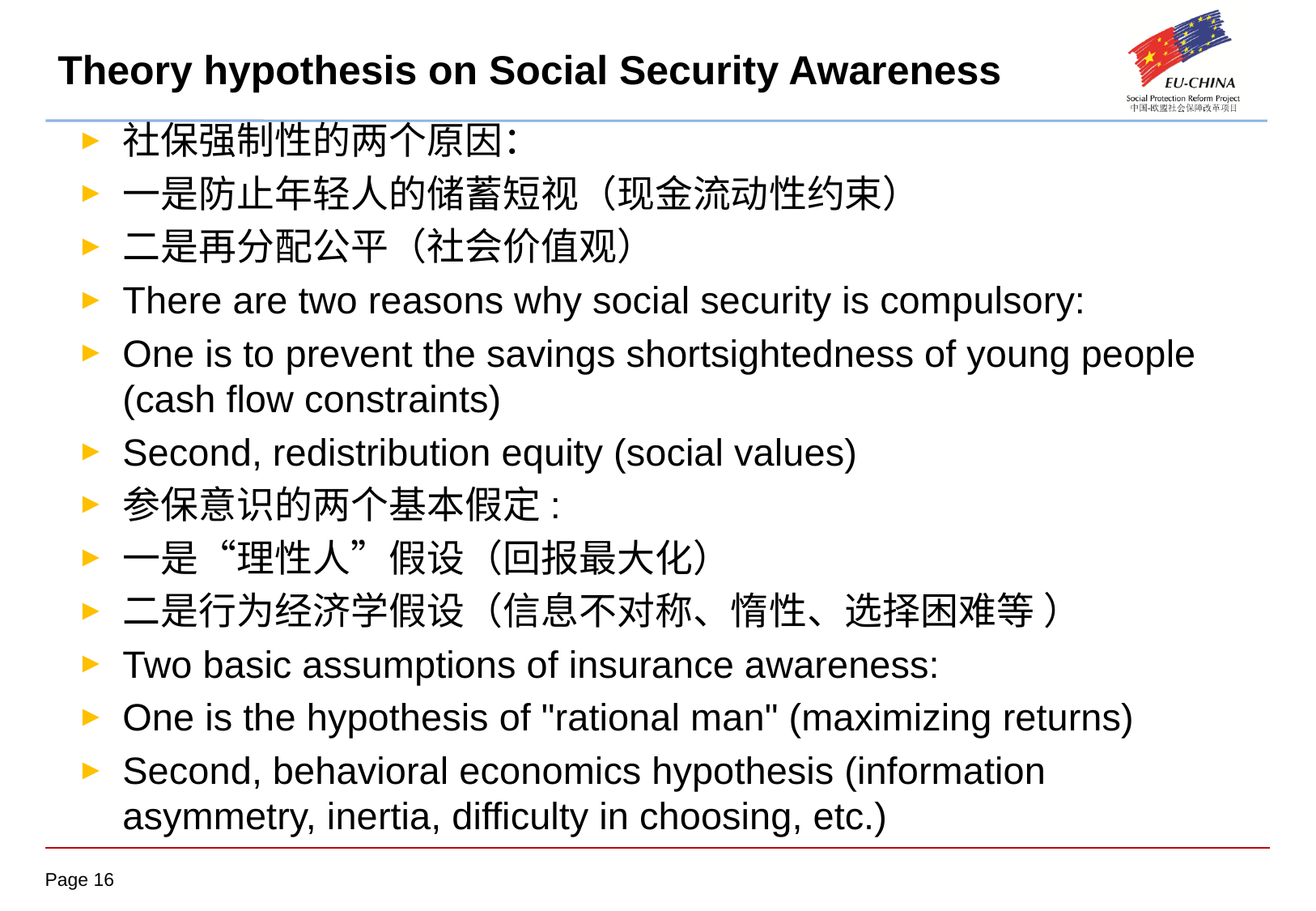

# Theory hypothesis on Social Security Awareness
社保强制性的两个原因：
一是防止年轻人的储蓄短视（现金流动性约束）
二是再分配公平（社会价值观）
There are two reasons why social security is compulsory:
One is to prevent the savings shortsightedness of young people (cash flow constraints)
Second, redistribution equity (social values)
参保意识的两个基本假定:
一是“理性人”假设（回报最大化）
二是行为经济学假设（信息不对称、惰性、选择困难等 ）
Two basic assumptions of insurance awareness:
One is the hypothesis of "rational man" (maximizing returns)
Second, behavioral economics hypothesis (information asymmetry, inertia, difficulty in choosing, etc.)